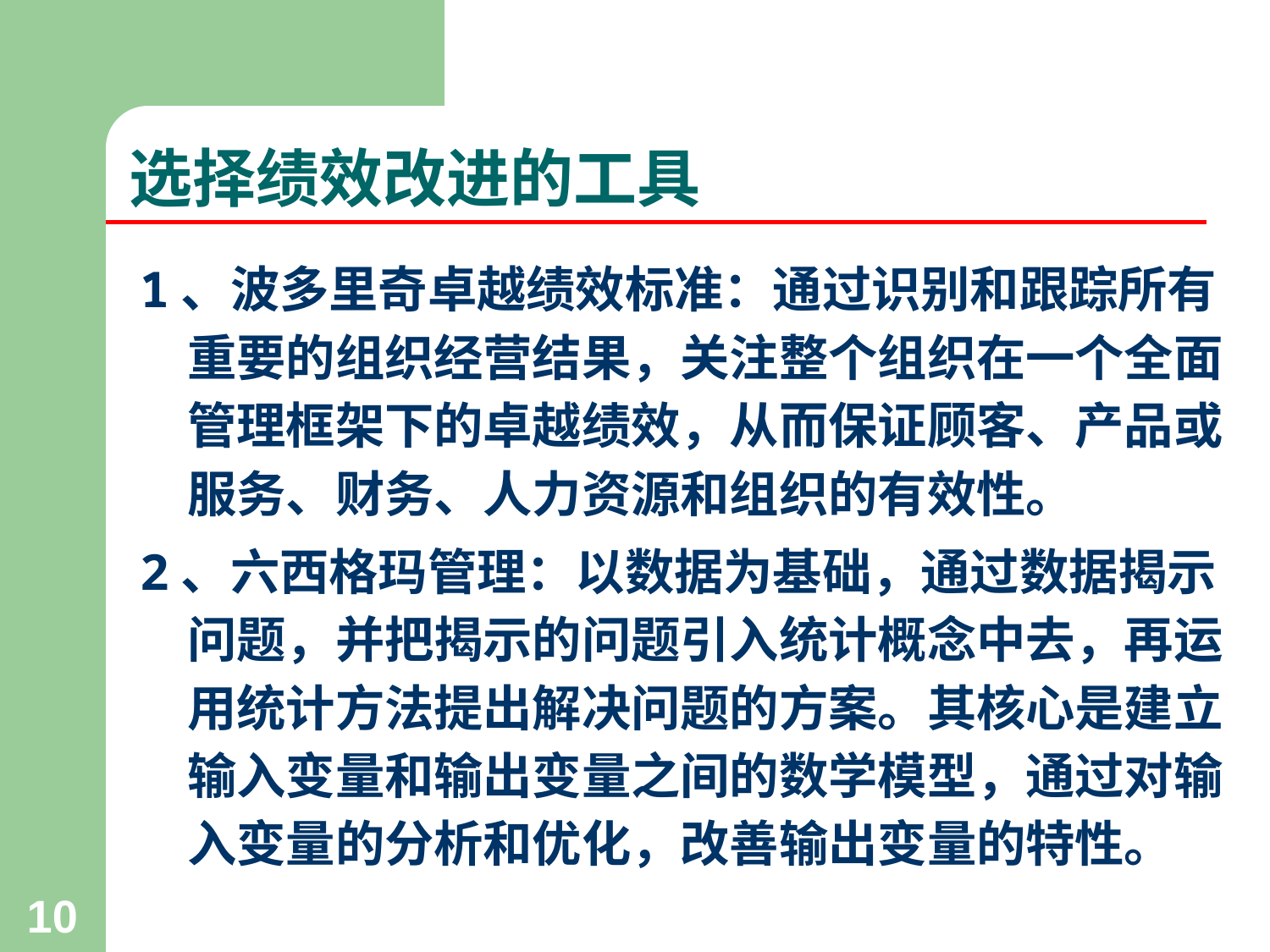

选择绩效改进的工具
1、波多里奇卓越绩效标准：通过识别和跟踪所有重要的组织经营结果，关注整个组织在一个全面管理框架下的卓越绩效，从而保证顾客、产品或服务、财务、人力资源和组织的有效性。
2、六西格玛管理：以数据为基础，通过数据揭示问题，并把揭示的问题引入统计概念中去，再运用统计方法提出解决问题的方案。其核心是建立输入变量和输出变量之间的数学模型，通过对输入变量的分析和优化，改善输出变量的特性。
# 10